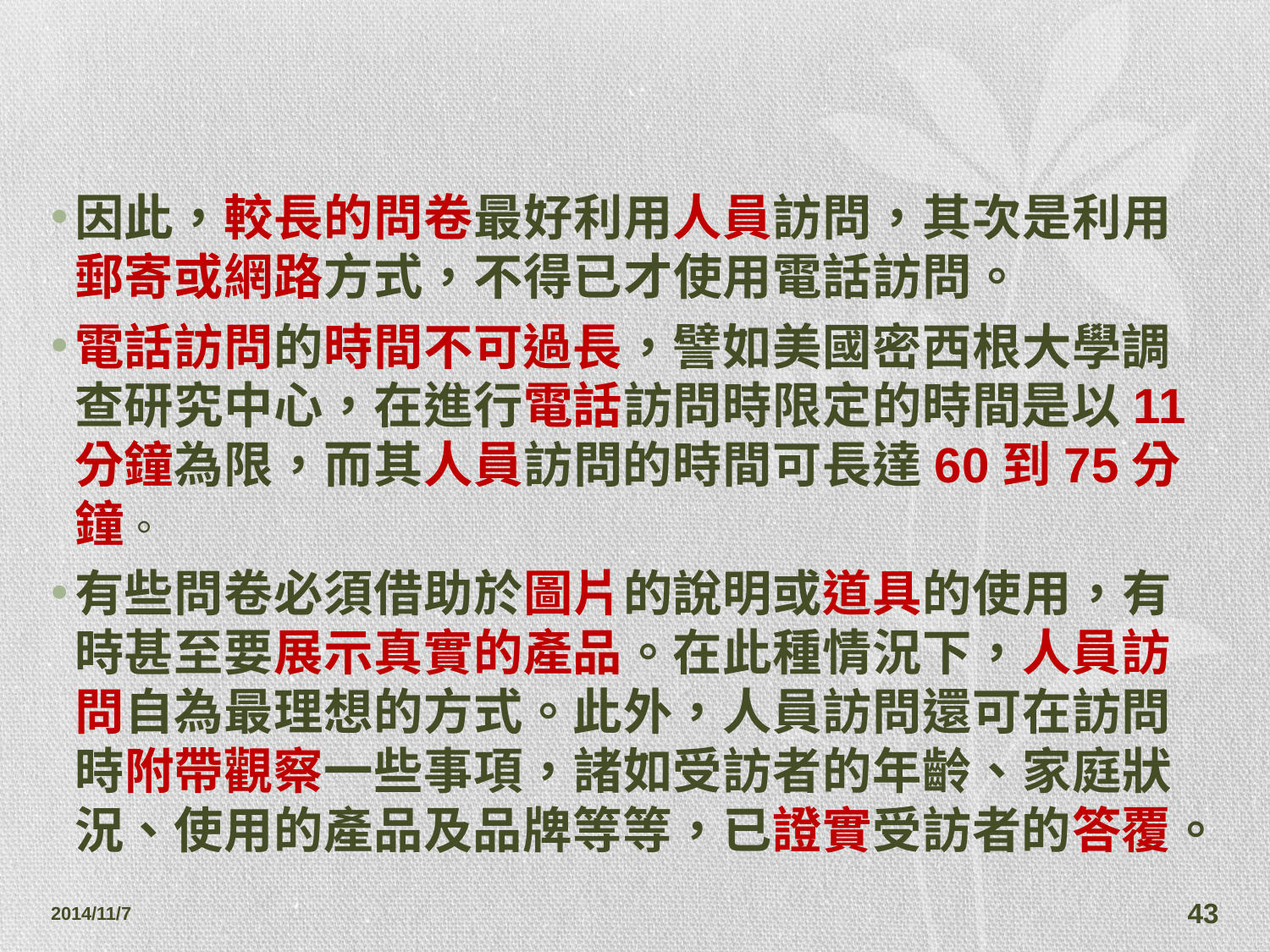

#
因此，較長的問卷最好利用人員訪問，其次是利用郵寄或網路方式，不得已才使用電話訪問。
電話訪問的時間不可過長，譬如美國密西根大學調查研究中心，在進行電話訪問時限定的時間是以11分鐘為限，而其人員訪問的時間可長達60到75分鐘。
有些問卷必須借助於圖片的說明或道具的使用，有時甚至要展示真實的產品。在此種情況下，人員訪問自為最理想的方式。此外，人員訪問還可在訪問時附帶觀察一些事項，諸如受訪者的年齡、家庭狀況、使用的產品及品牌等等，已證實受訪者的答覆。
2014/11/7
43